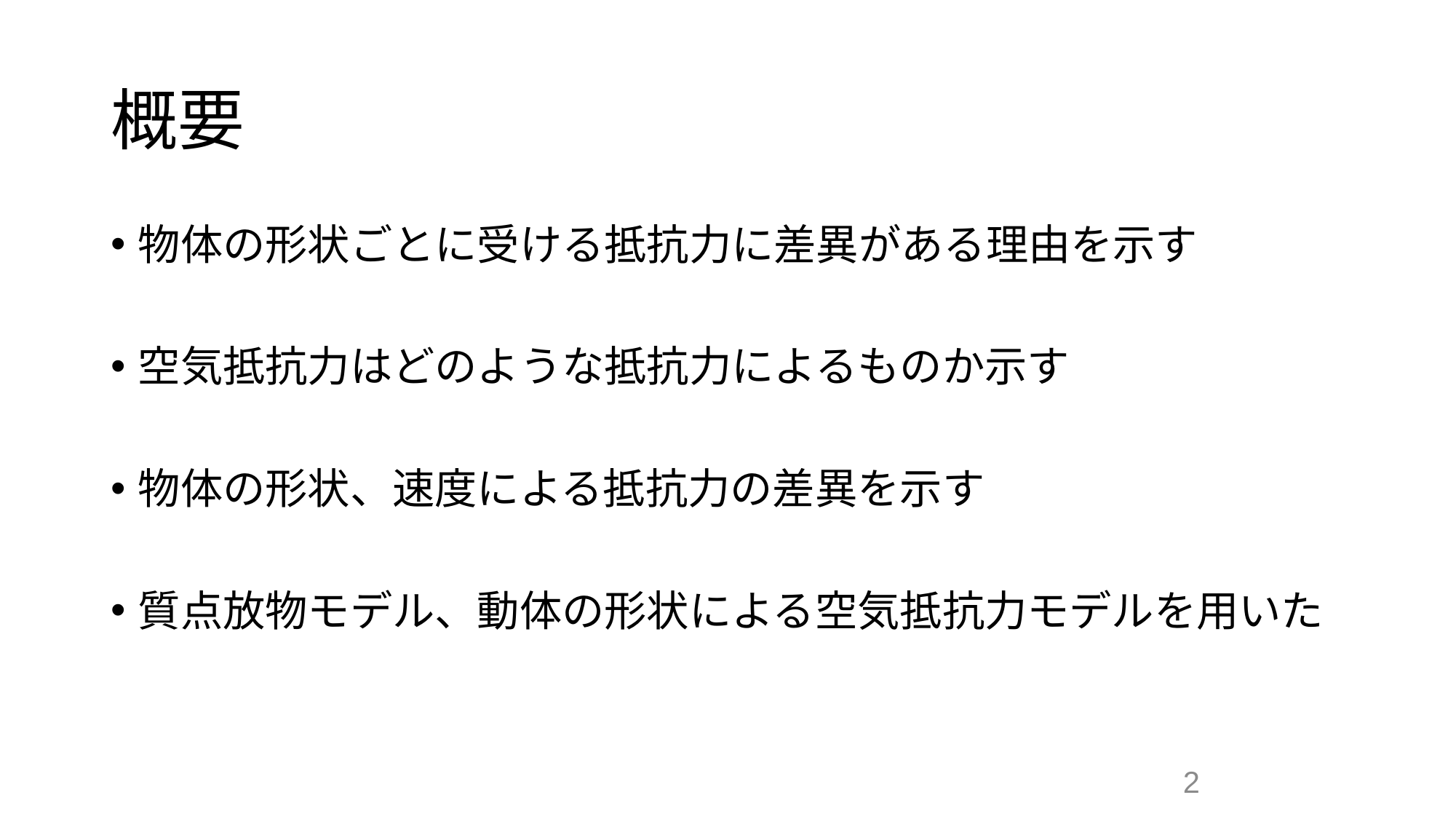

# 概要
物体の形状ごとに受ける抵抗力に差異がある理由を示す

空気抵抗力はどのような抵抗力によるものか示す

物体の形状、速度による抵抗力の差異を示す

質点放物モデル、動体の形状による空気抵抗力モデルを用いた
2